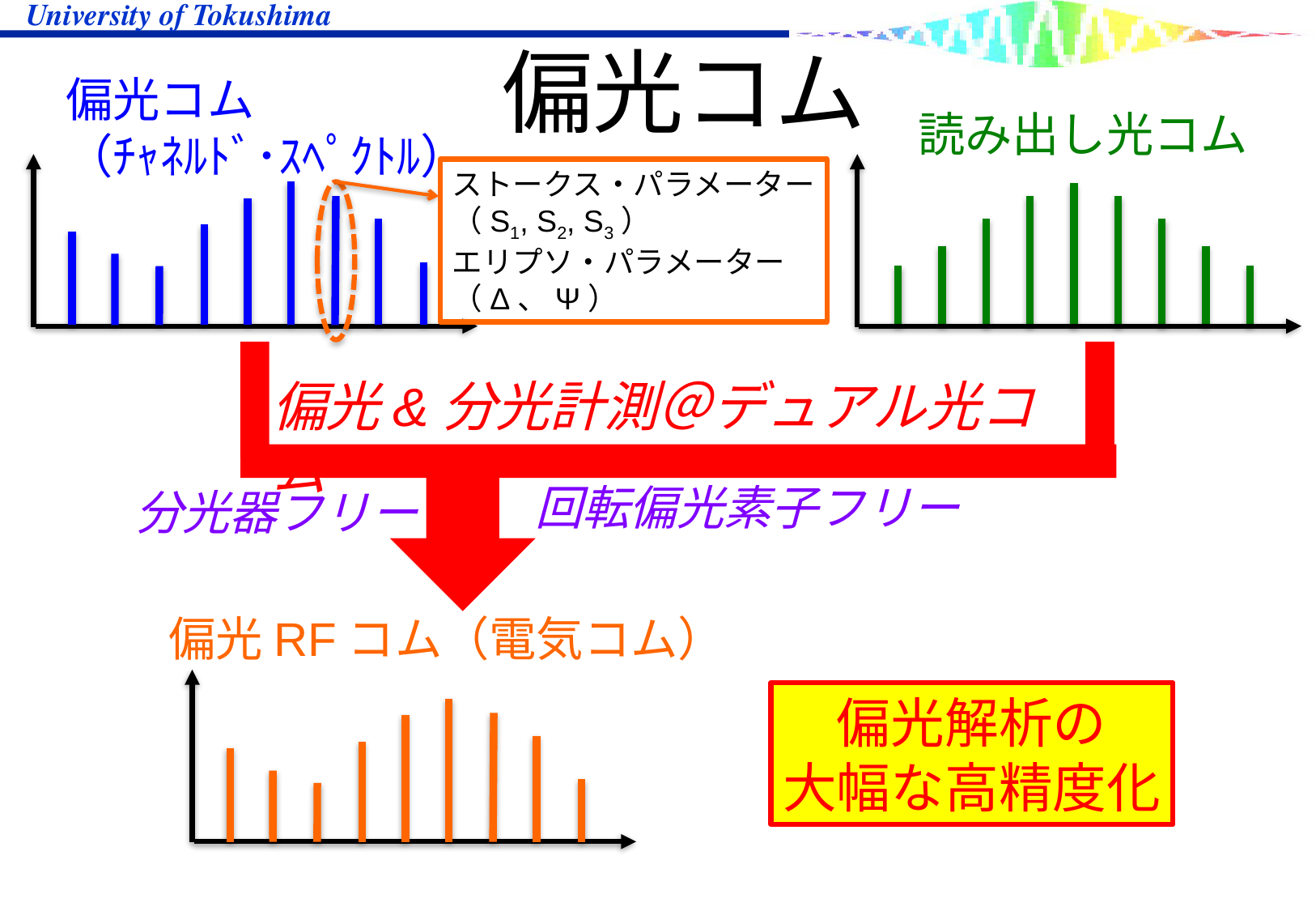

偏光コム
偏光コム
（ﾁｬﾈﾙﾄﾞ･ｽﾍﾟｸﾄﾙ）
読み出し光コム
ストークス・パラメーター
（S1, S2, S3）
エリプソ・パラメーター
（Δ、Ψ）

偏光&分光計測＠デュアル光コム

回転偏光素子フリー
分光器フリー
偏光RFコム（電気コム）
偏光解析の
大幅な高精度化